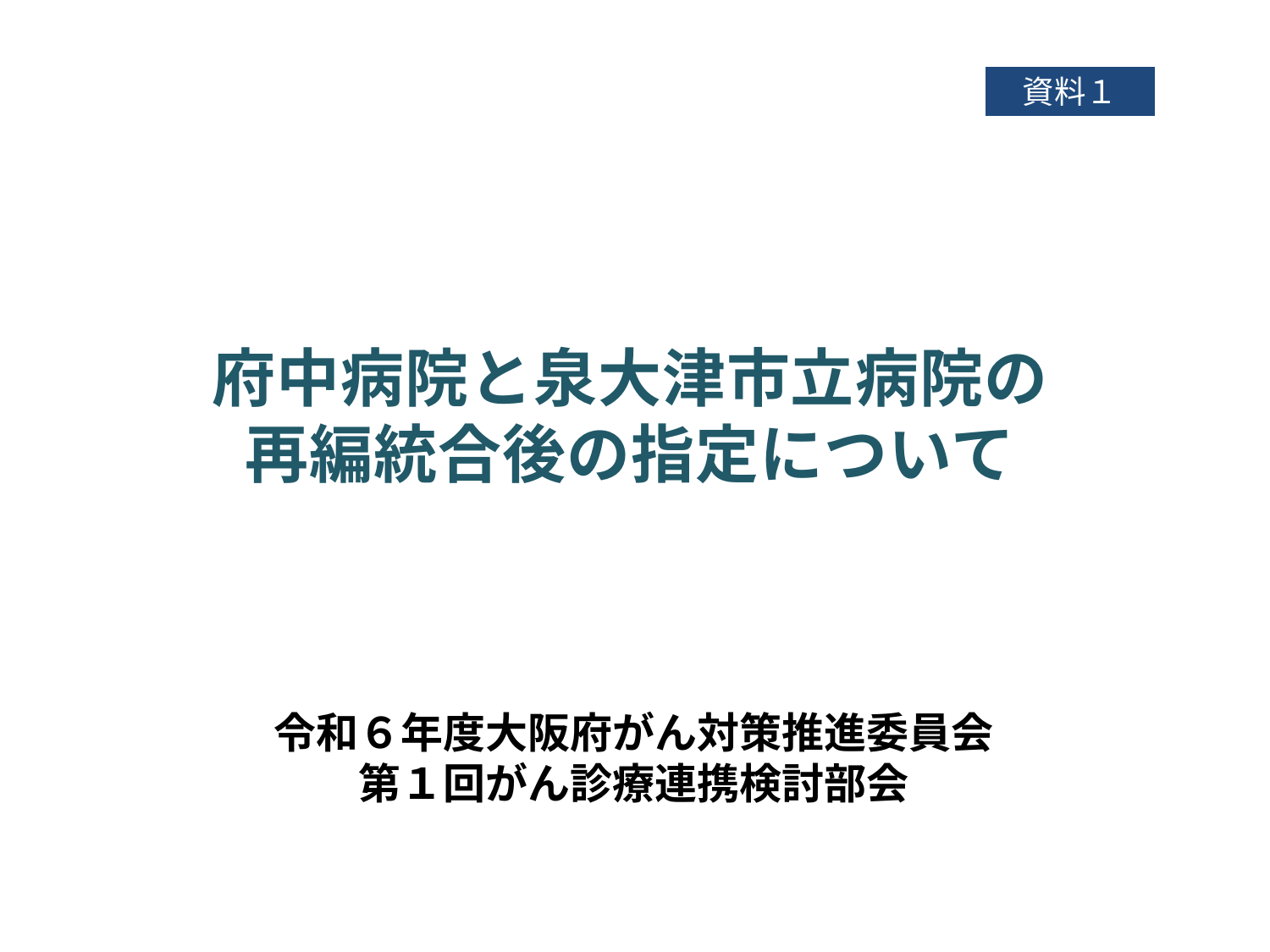

資料１
府中病院と泉大津市立病院の
再編統合後の指定について
令和６年度大阪府がん対策推進委員会
第１回がん診療連携検討部会